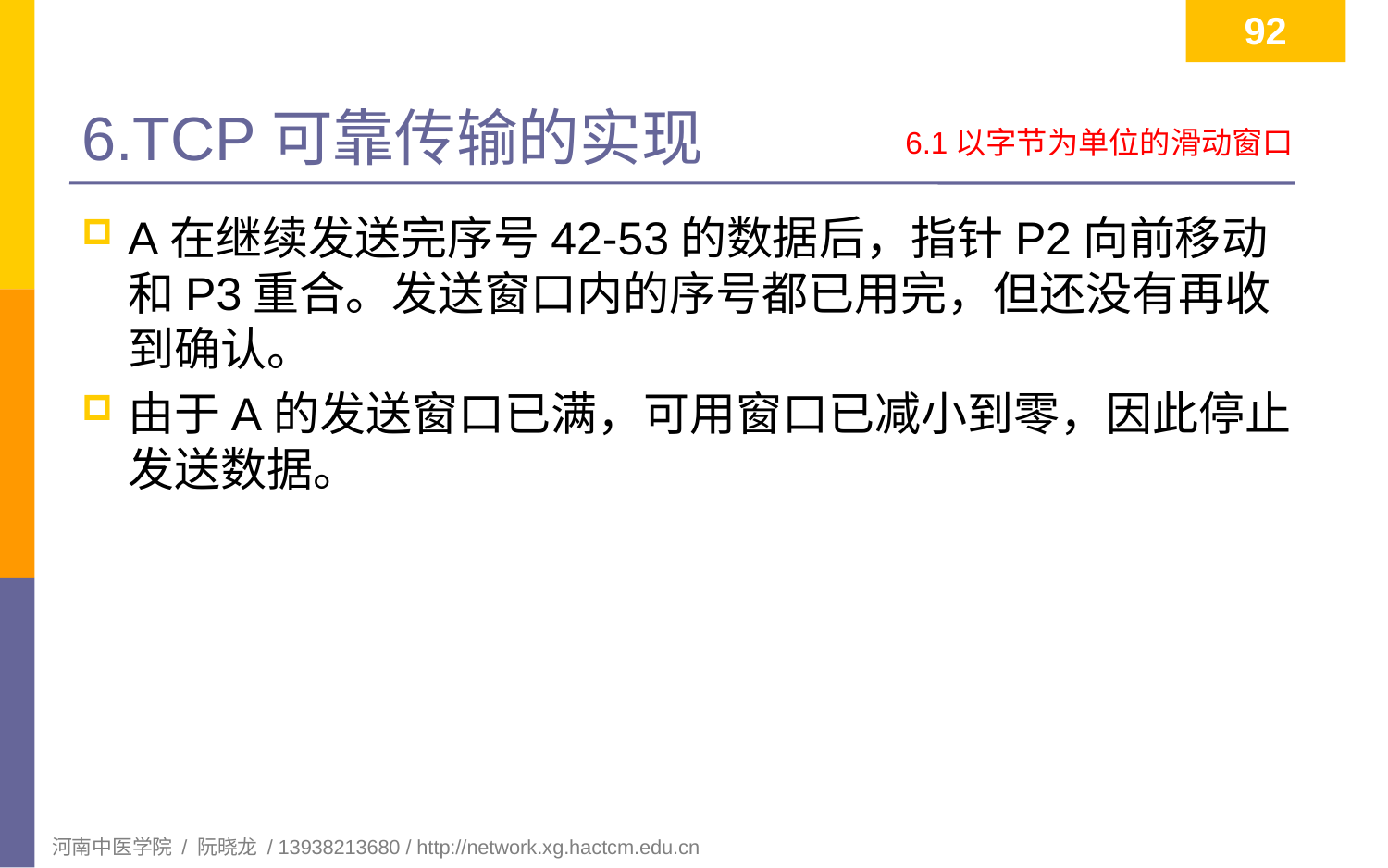

92
# 6.TCP可靠传输的实现
6.1以字节为单位的滑动窗口
A在继续发送完序号42-53的数据后，指针P2向前移动和P3重合。发送窗口内的序号都已用完，但还没有再收到确认。
由于A的发送窗口已满，可用窗口已减小到零，因此停止发送数据。